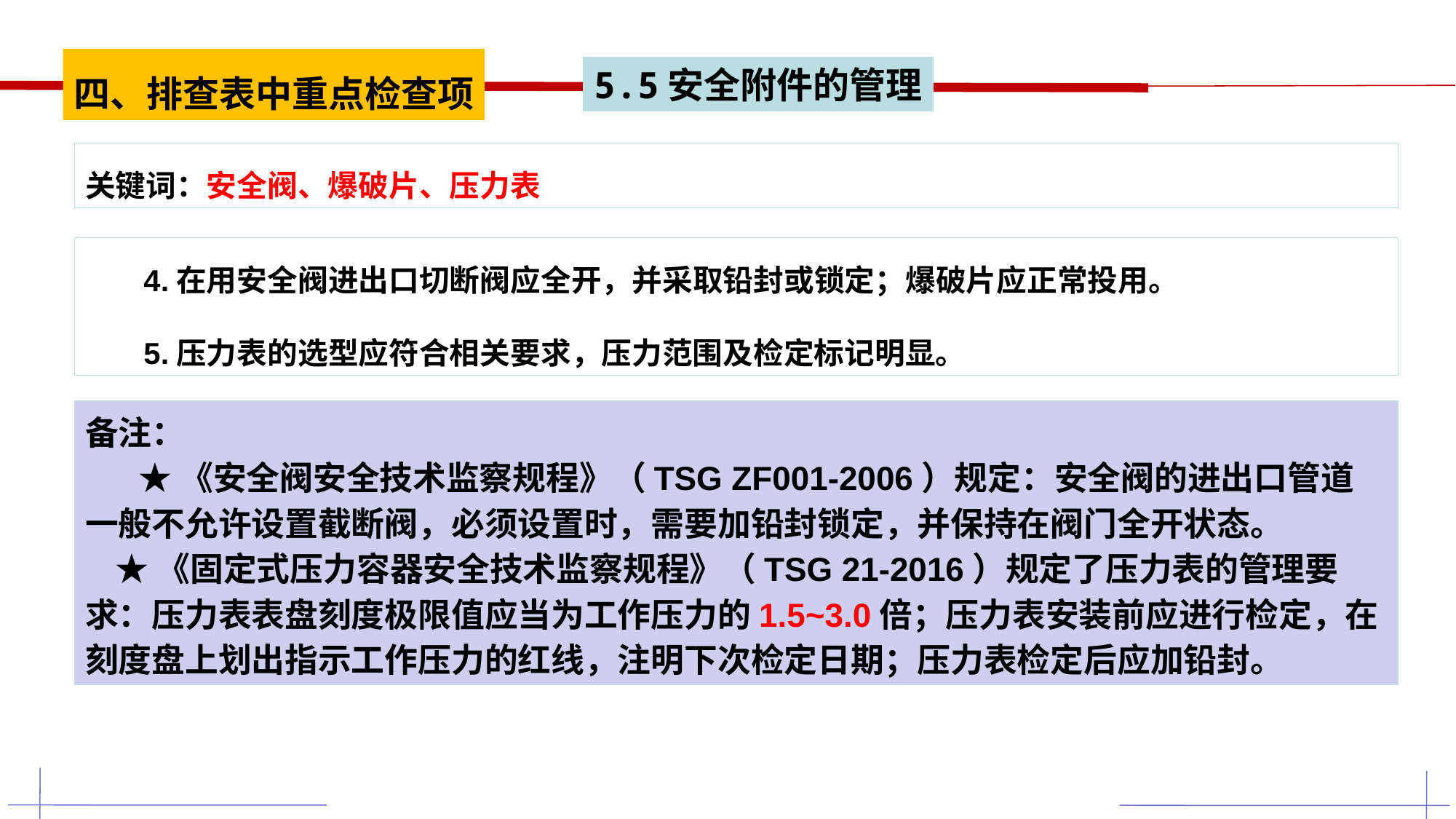

四、排查表中重点检查项
5.5安全附件的管理
关键词：安全阀、爆破片、压力表
       4.在用安全阀进出口切断阀应全开，并采取铅封或锁定；爆破片应正常投用。
       5.压力表的选型应符合相关要求，压力范围及检定标记明显。
备注：
       ★《安全阀安全技术监察规程》（TSG ZF001-2006）规定：安全阀的进出口管道一般不允许设置截断阀，必须设置时，需要加铅封锁定，并保持在阀门全开状态。
    ★《固定式压力容器安全技术监察规程》（TSG 21-2016）规定了压力表的管理要求：压力表表盘刻度极限值应当为工作压力的1.5~3.0倍；压力表安装前应进行检定，在刻度盘上划出指示工作压力的红线，注明下次检定日期；压力表检定后应加铅封。
100